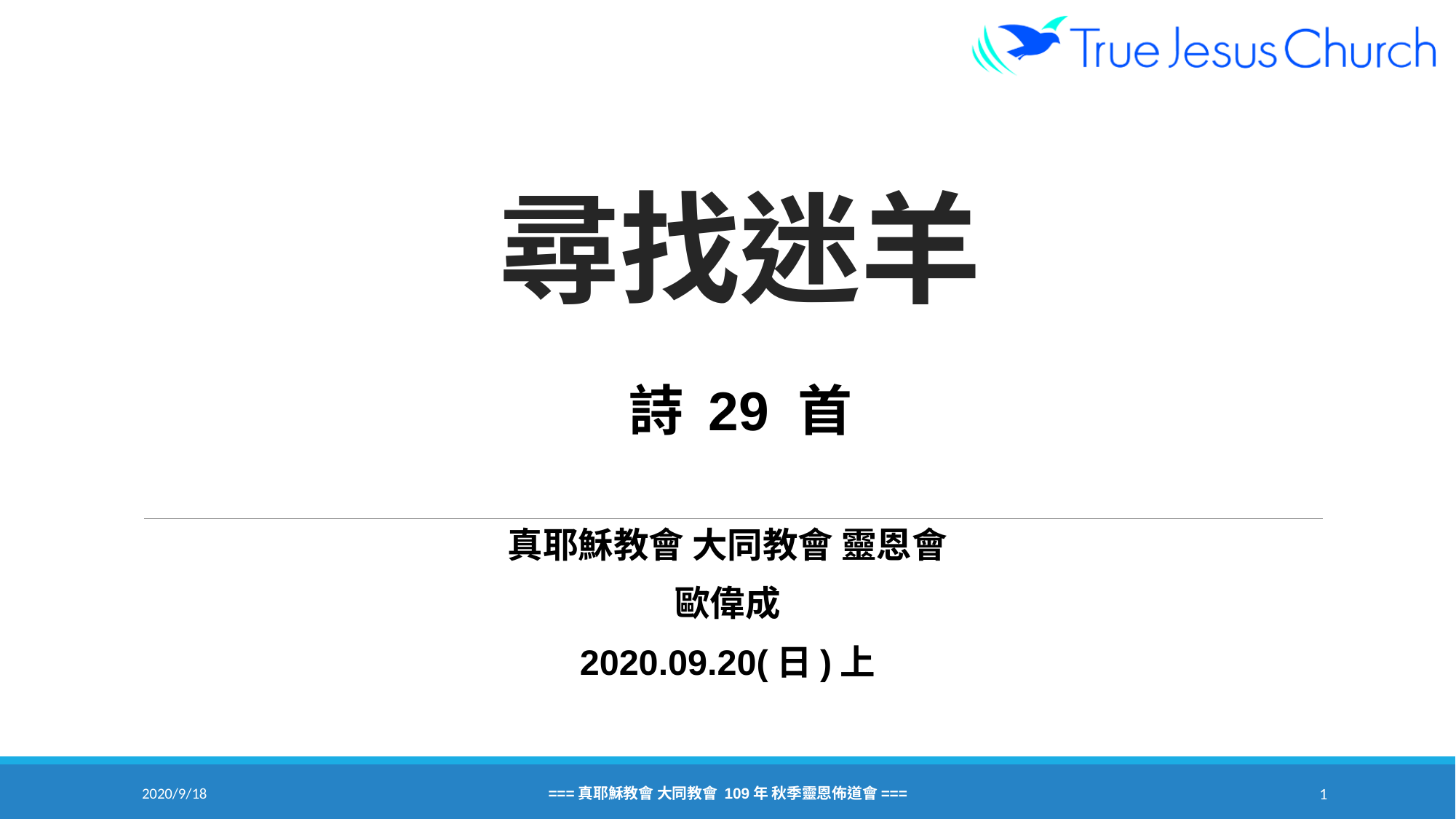

# 尋找迷羊
詩 29 首
真耶穌教會 大同教會 靈恩會
歐偉成
2020.09.20(日)上
2020/9/18
===真耶穌教會 大同教會 109年 秋季靈恩佈道會===
1